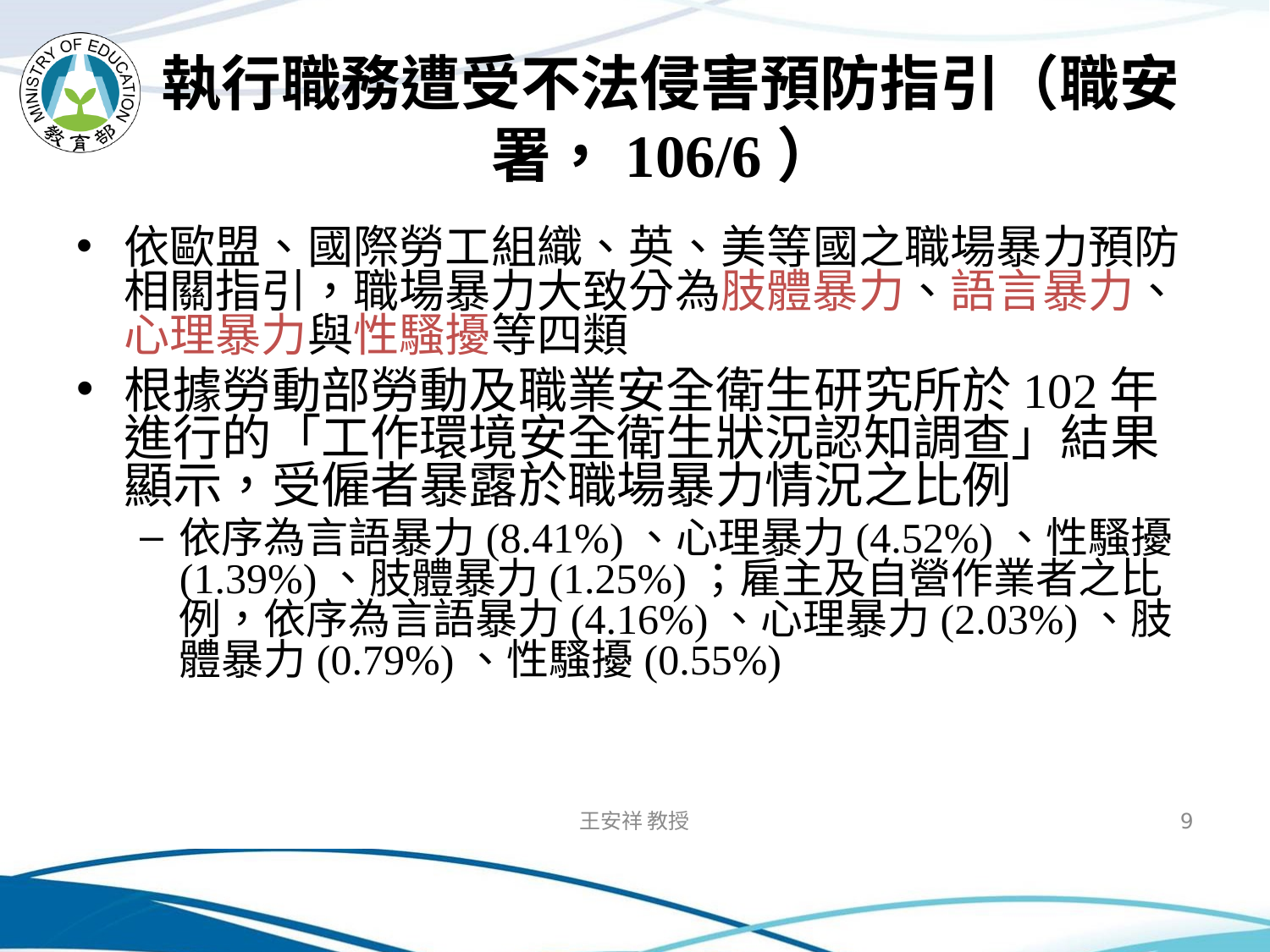

# 執行職務遭受不法侵害預防指引（職安署，106/6）
依歐盟、國際勞工組織、英、美等國之職場暴力預防相關指引，職場暴力大致分為肢體暴力、語言暴力、心理暴力與性騷擾等四類
根據勞動部勞動及職業安全衛生研究所於102年進行的「工作環境安全衛生狀況認知調查」結果顯示，受僱者暴露於職場暴力情況之比例
依序為言語暴力(8.41%)、心理暴力(4.52%)、性騷擾(1.39%)、肢體暴力(1.25%)；雇主及自營作業者之比例，依序為言語暴力(4.16%)、心理暴力(2.03%)、肢體暴力(0.79%)、性騷擾(0.55%)
王安祥 教授
9